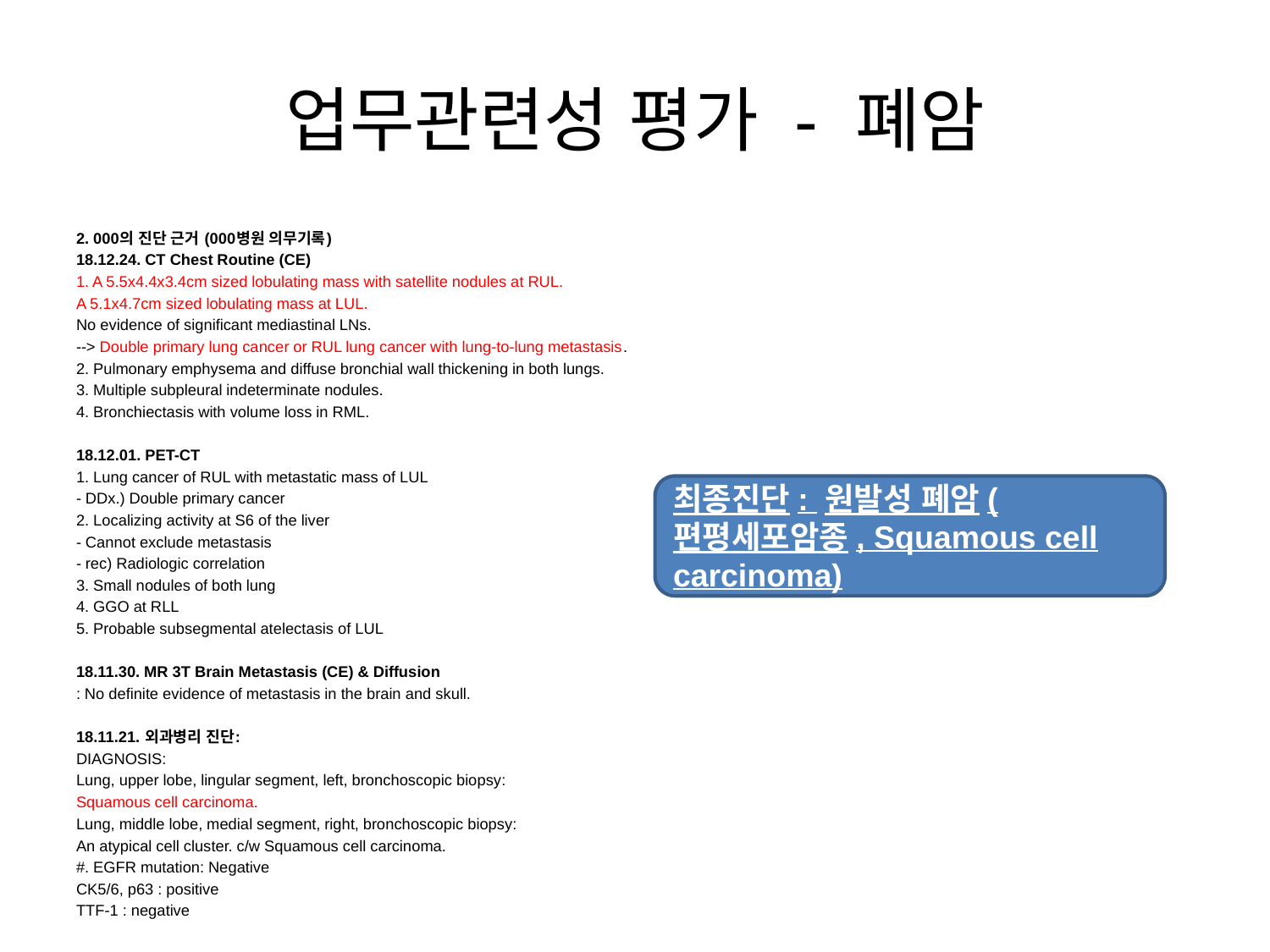

# 업무관련성 평가 - 폐암
2. 000의 진단 근거 (000병원 의무기록)
18.12.24. CT Chest Routine (CE)
1. A 5.5x4.4x3.4cm sized lobulating mass with satellite nodules at RUL.
A 5.1x4.7cm sized lobulating mass at LUL.
No evidence of significant mediastinal LNs.
--> Double primary lung cancer or RUL lung cancer with lung-to-lung metastasis.
2. Pulmonary emphysema and diffuse bronchial wall thickening in both lungs.
3. Multiple subpleural indeterminate nodules.
4. Bronchiectasis with volume loss in RML.

18.12.01. PET-CT
1. Lung cancer of RUL with metastatic mass of LUL
- DDx.) Double primary cancer
2. Localizing activity at S6 of the liver
- Cannot exclude metastasis
- rec) Radiologic correlation
3. Small nodules of both lung
4. GGO at RLL
5. Probable subsegmental atelectasis of LUL

18.11.30. MR 3T Brain Metastasis (CE) & Diffusion
: No definite evidence of metastasis in the brain and skull.

18.11.21. 외과병리 진단:
DIAGNOSIS:
Lung, upper lobe, lingular segment, left, bronchoscopic biopsy:
Squamous cell carcinoma.
Lung, middle lobe, medial segment, right, bronchoscopic biopsy:
An atypical cell cluster. c/w Squamous cell carcinoma.
#. EGFR mutation: Negative
CK5/6, p63 : positive
TTF-1 : negative

최종진단: 원발성 폐암(편평세포암종, Squamous cell carcinoma)